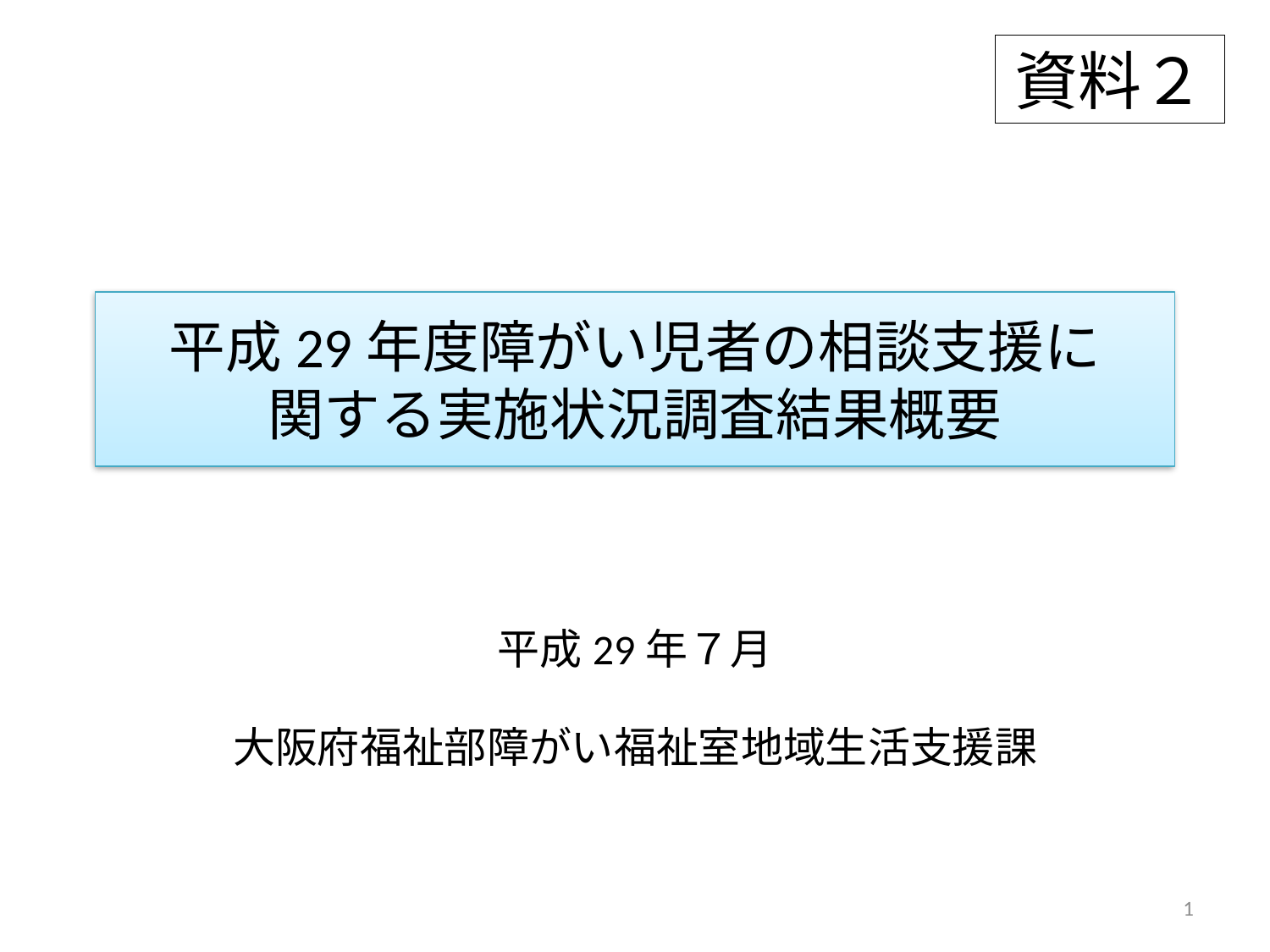

資料２
# 平成29年度障がい児者の相談支援に 関する実施状況調査結果概要
平成29年７月

大阪府福祉部障がい福祉室地域生活支援課
1